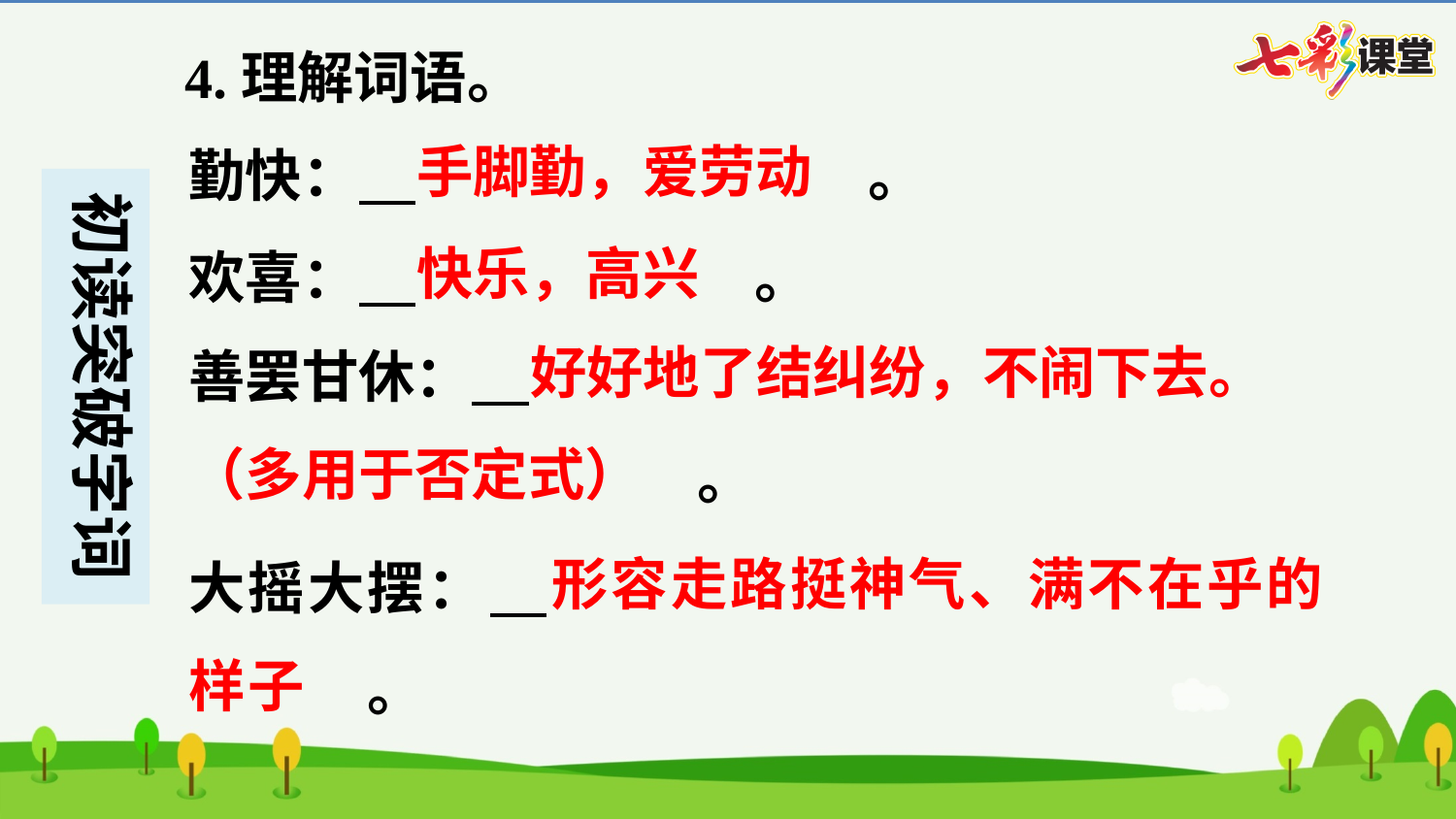

4.理解词语。
手脚勤，爱劳动
勤快： 　手脚勤，爱劳动　。
欢喜： 　快乐，高兴　。
快乐，高兴

好好地了结纠纷，不闹下去。
善罢甘休： 　好好地了结纠纷，不闹下去。（多用于否定式）　。
（多用于否定式）
形容走路挺神气、满不在乎的
大摇大摆： 　形容走路挺神气、满不在乎的样子　。
样子